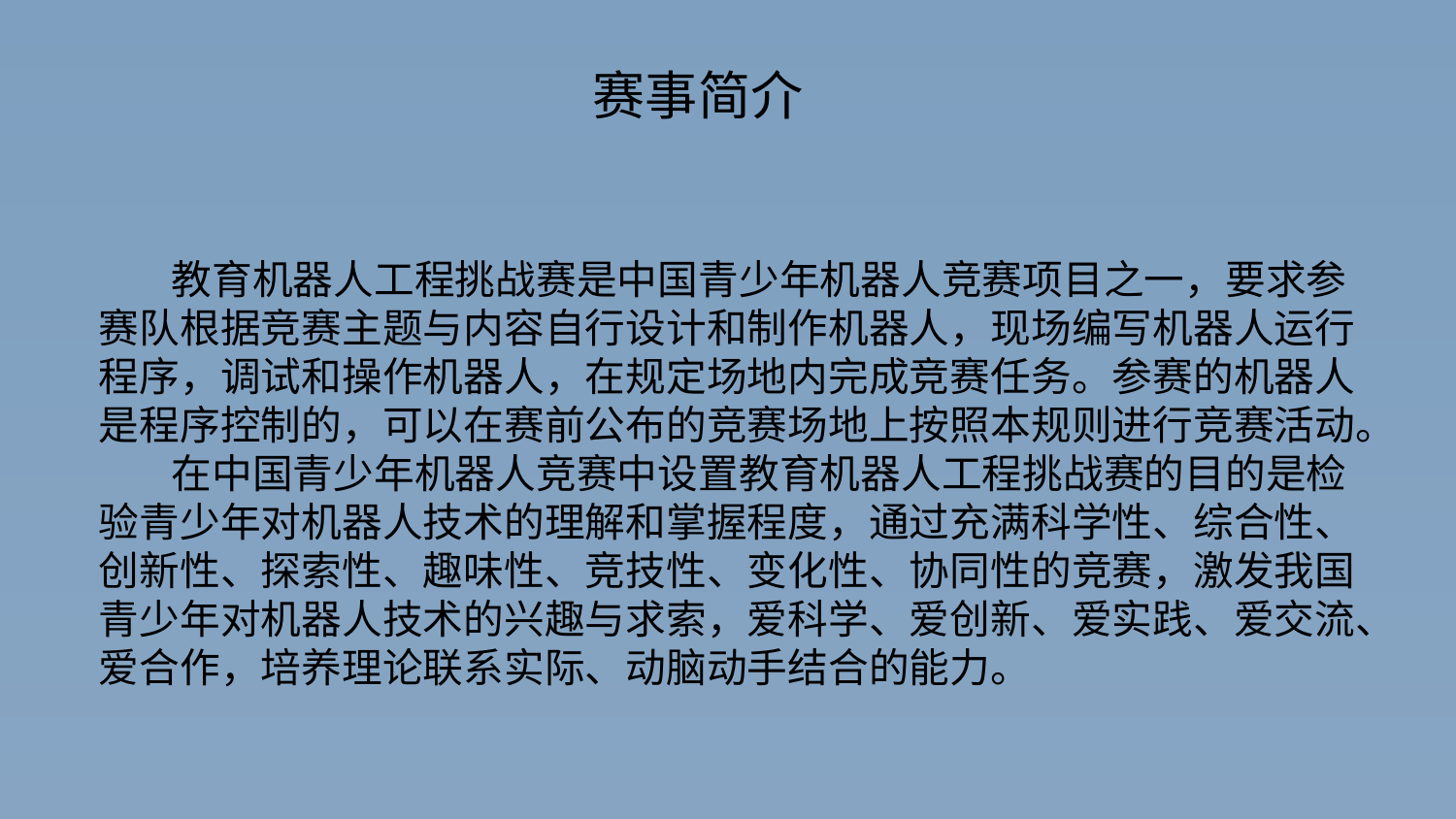

赛事简介

       教育机器人工程挑战赛是中国青少年机器人竞赛项目之一，要求参赛队根据竞赛主题与内容自行设计和制作机器人，现场编写机器人运行程序，调试和操作机器人，在规定场地内完成竞赛任务。参赛的机器人是程序控制的，可以在赛前公布的竞赛场地上按照本规则进行竞赛活动。
       在中国青少年机器人竞赛中设置教育机器人工程挑战赛的目的是检验青少年对机器人技术的理解和掌握程度，通过充满科学性、综合性、创新性、探索性、趣味性、竞技性、变化性、协同性的竞赛，激发我国青少年对机器人技术的兴趣与求索，爱科学、爱创新、爱实践、爱交流、爱合作，培养理论联系实际、动脑动手结合的能力。